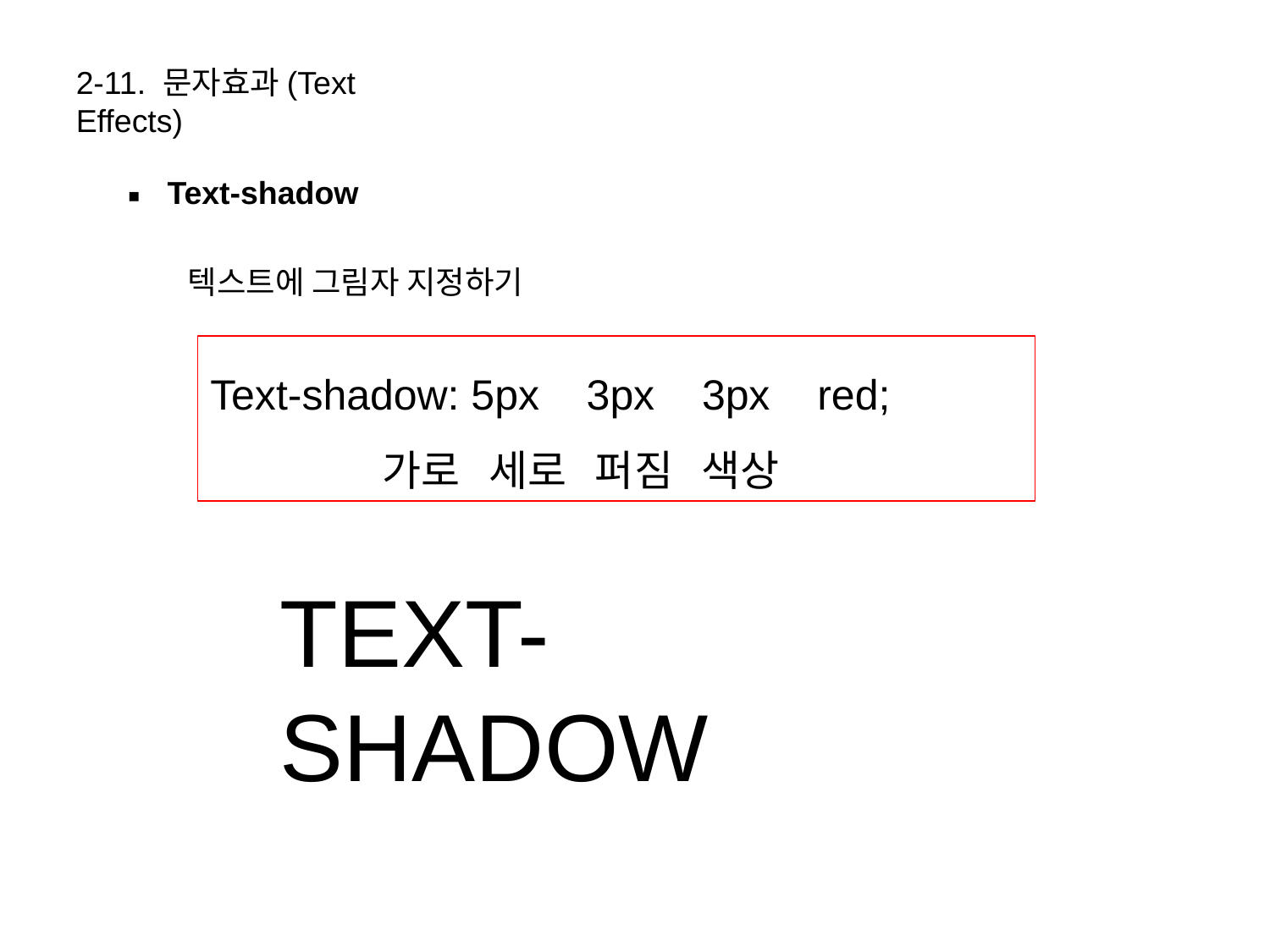

2-11. 문자효과(Text Effects)
Text-shadow
텍스트에 그림자 지정하기
Text-shadow: 5px    3px    3px    red;
                 가로   세로   퍼짐   색상
TEXT-SHADOW